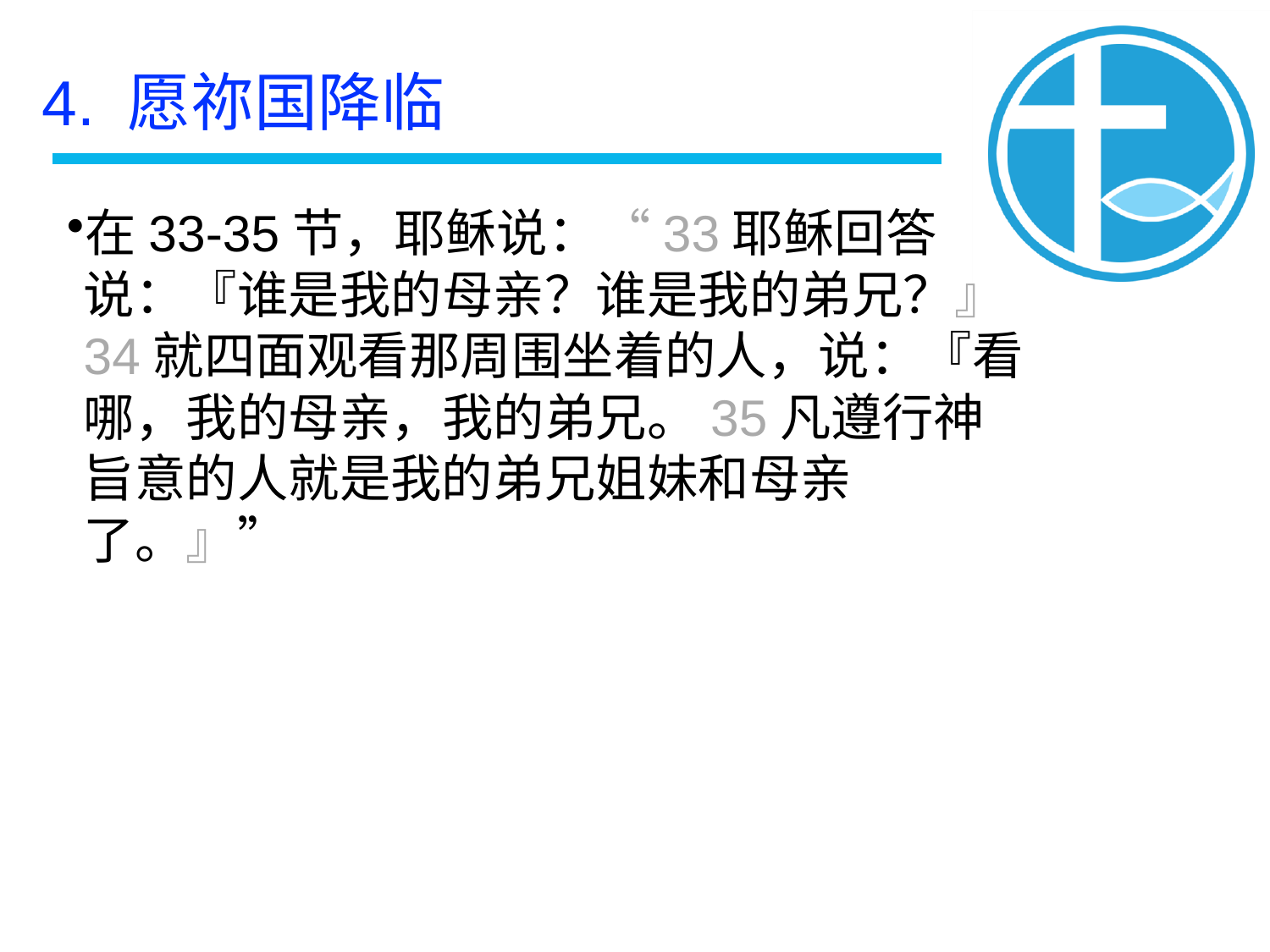

4. 愿祢国降临
在33-35节，耶稣说：“33耶稣回答说：『谁是我的母亲？谁是我的弟兄？』34就四面观看那周围坐着的人，说：『看哪，我的母亲，我的弟兄。35凡遵行神旨意的人就是我的弟兄姐妹和母亲了。』”